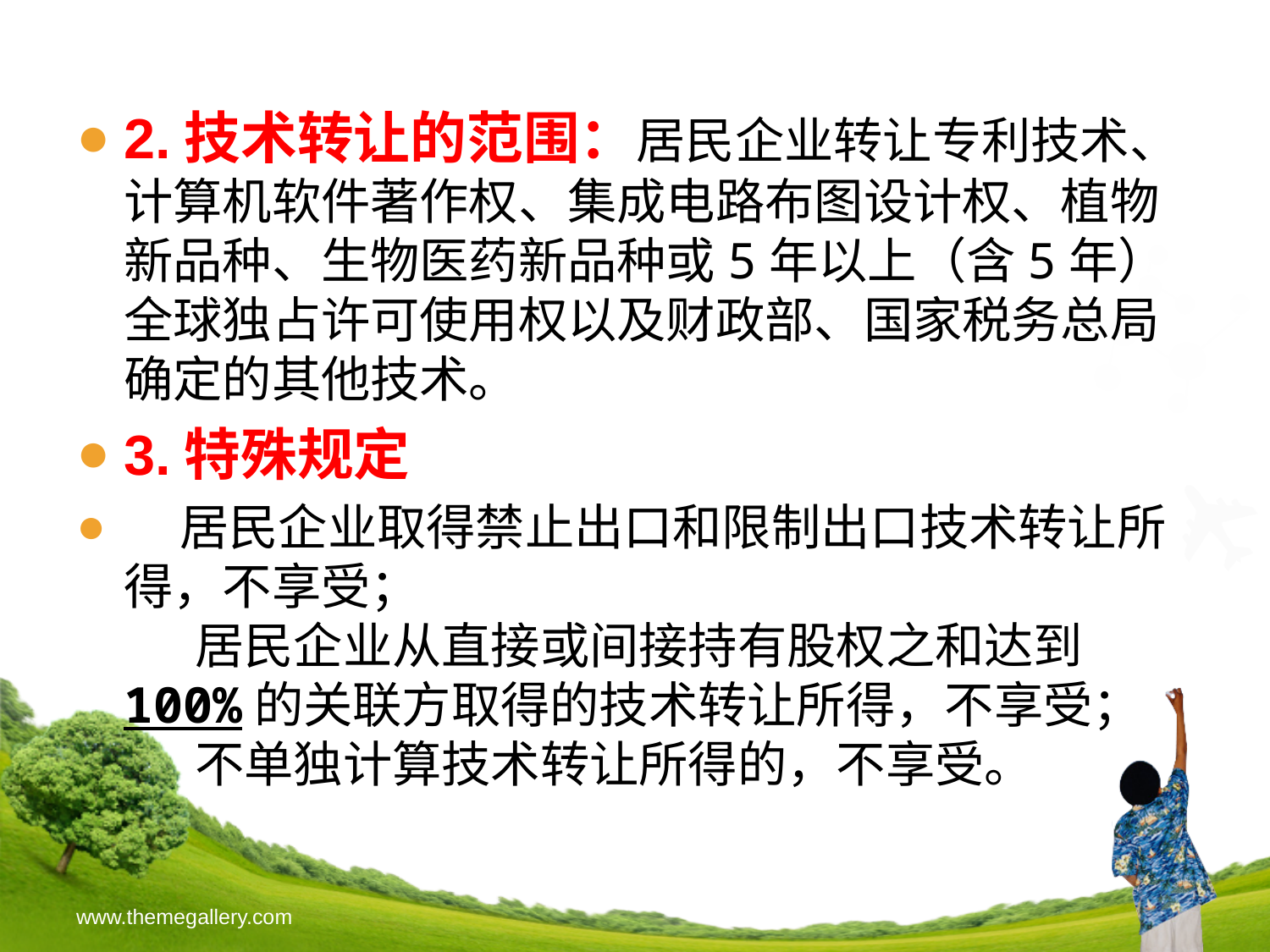

2.技术转让的范围：居民企业转让专利技术、计算机软件著作权、集成电路布图设计权、植物新品种、生物医药新品种或5年以上（含5年）全球独占许可使用权以及财政部、国家税务总局确定的其他技术。
3.特殊规定
    居民企业取得禁止出口和限制出口技术转让所得，不享受；
　  居民企业从直接或间接持有股权之和达到100%的关联方取得的技术转让所得，不享受；
　  不单独计算技术转让所得的，不享受。
www.themegallery.com